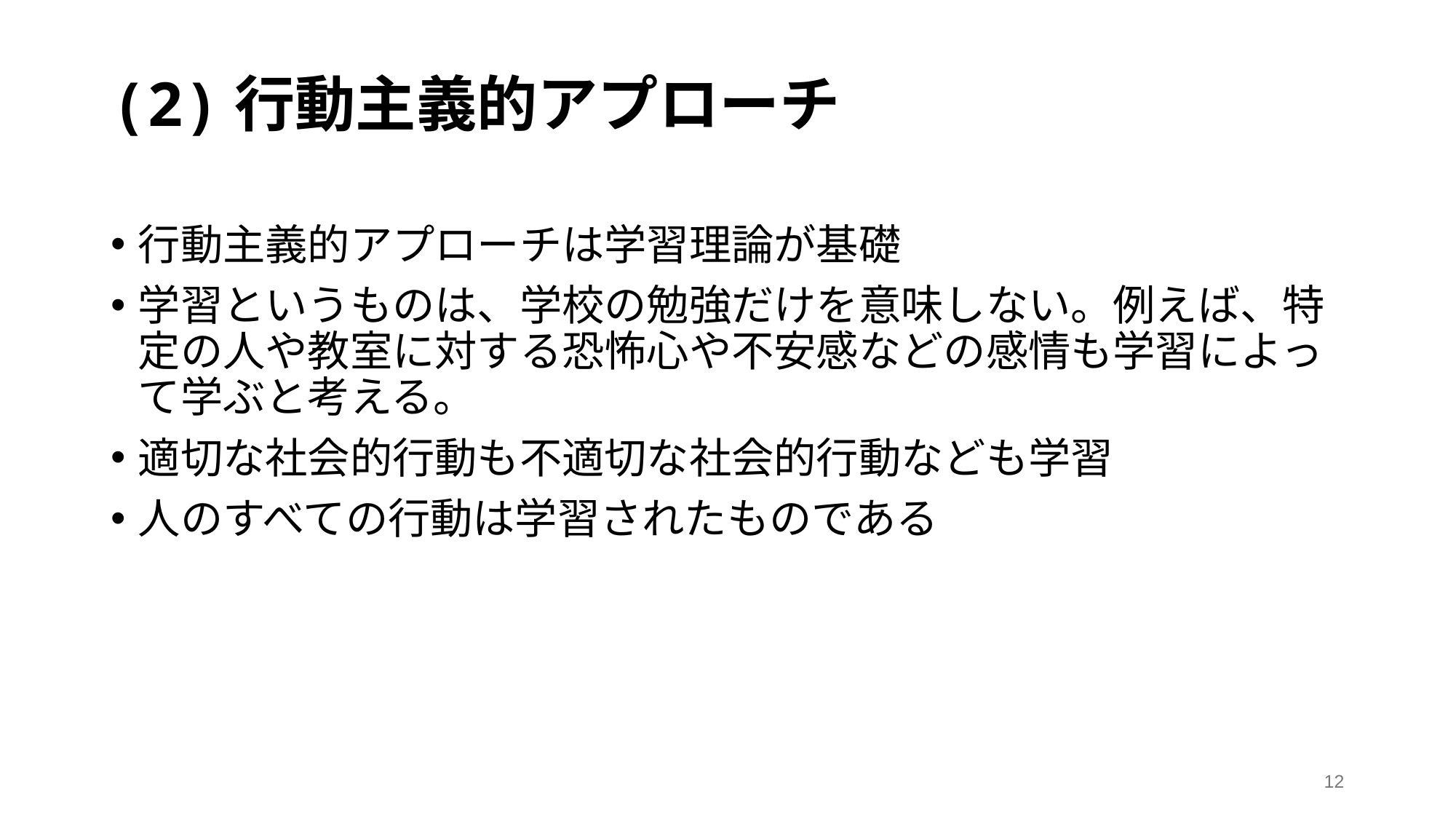

# (2)行動主義的アプローチ
行動主義的アプローチは学習理論が基礎
学習というものは、学校の勉強だけを意味しない。例えば、特定の人や教室に対する恐怖心や不安感などの感情も学習によって学ぶと考える。
適切な社会的行動も不適切な社会的行動なども学習
人のすべての行動は学習されたものである
12